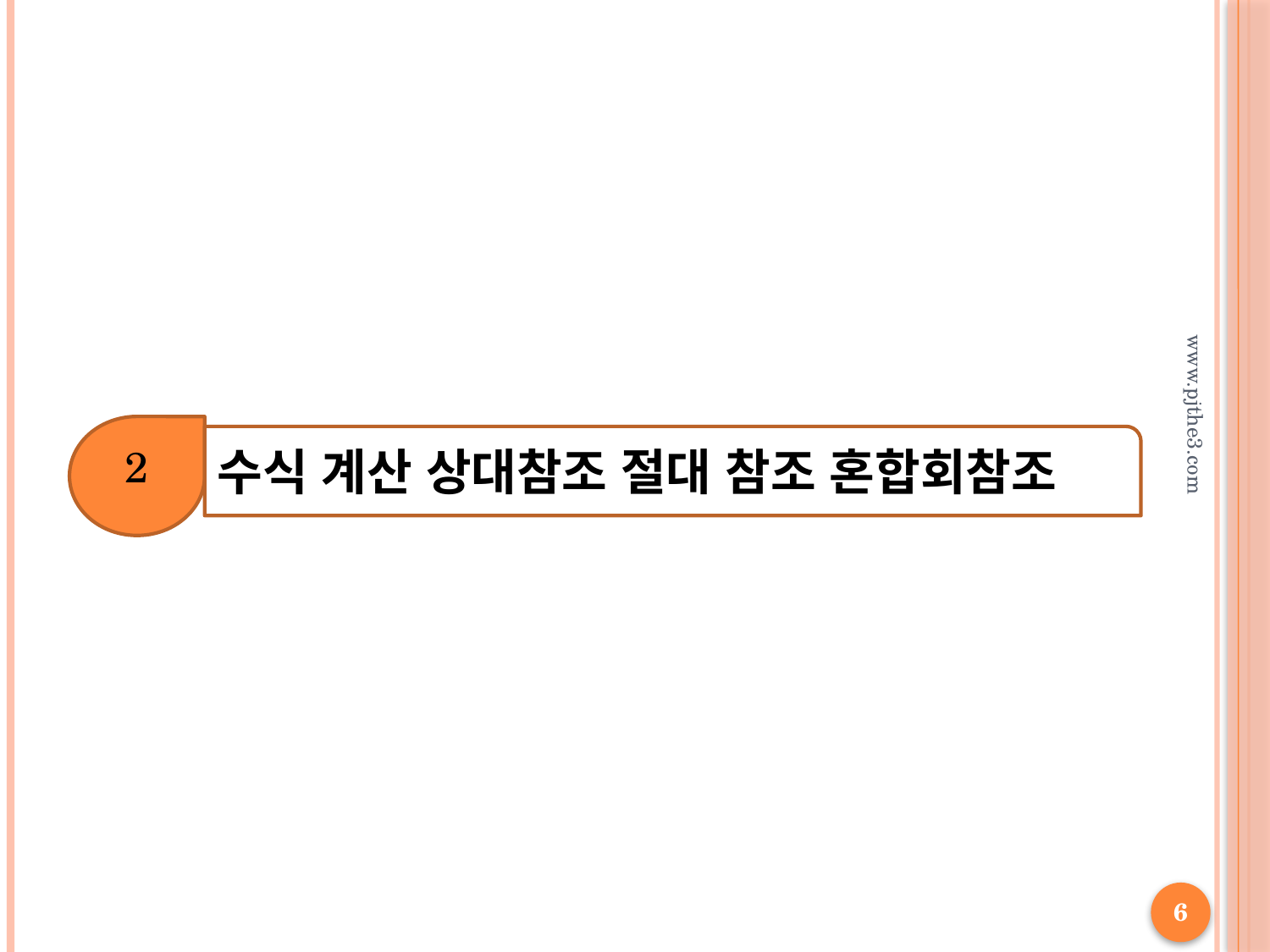

2
수식 계산 상대참조 절대 참조 혼합회참조
www.pjthe3.com
6